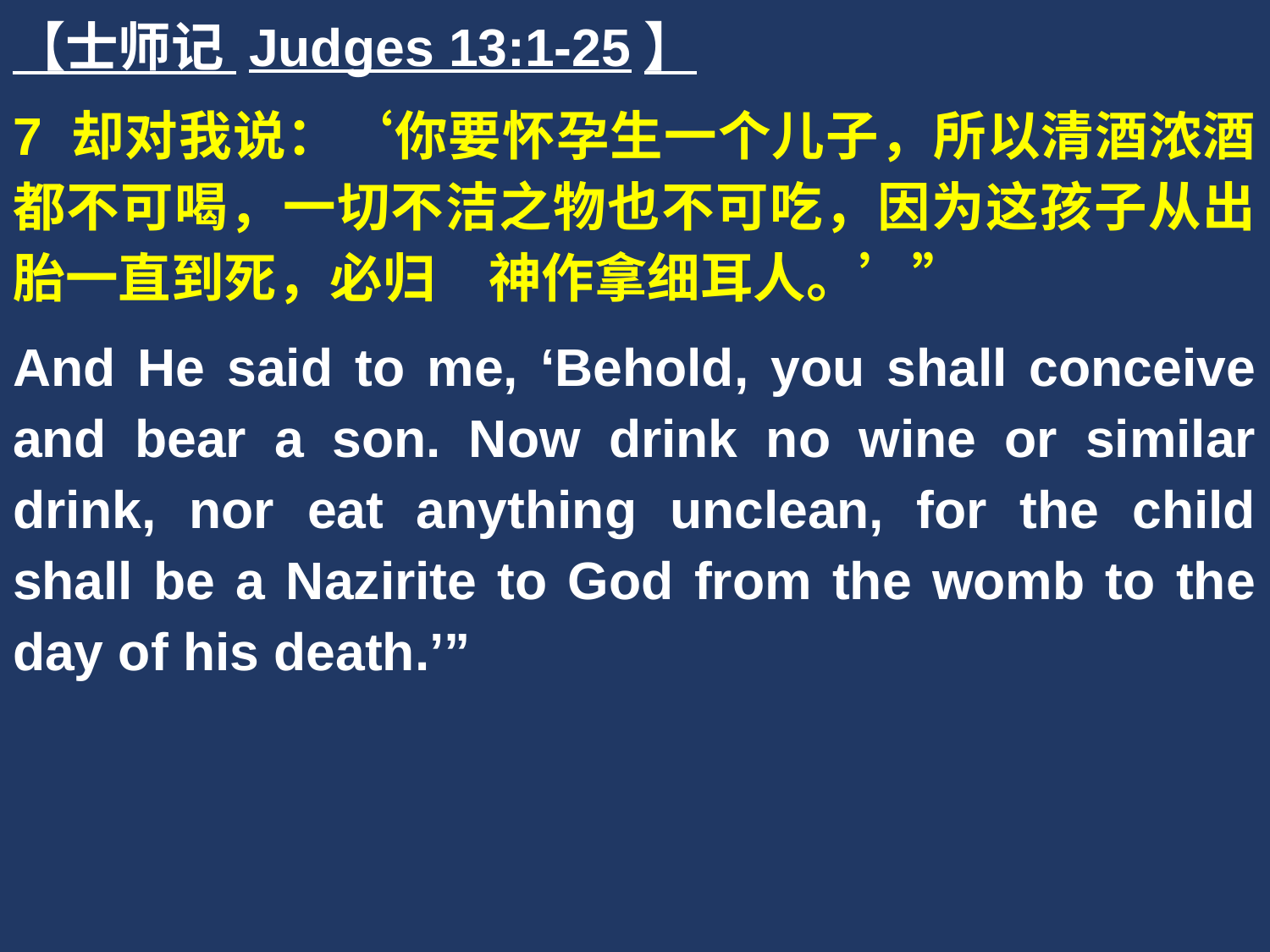

【士师记 Judges 13:1-25】
7 却对我说：‘你要怀孕生一个儿子，所以清酒浓酒都不可喝，一切不洁之物也不可吃，因为这孩子从出胎一直到死，必归　神作拿细耳人。’”
And He said to me, ‘Behold, you shall conceive and bear a son. Now drink no wine or similar drink, nor eat anything unclean, for the child shall be a Nazirite to God from the womb to the day of his death.’”